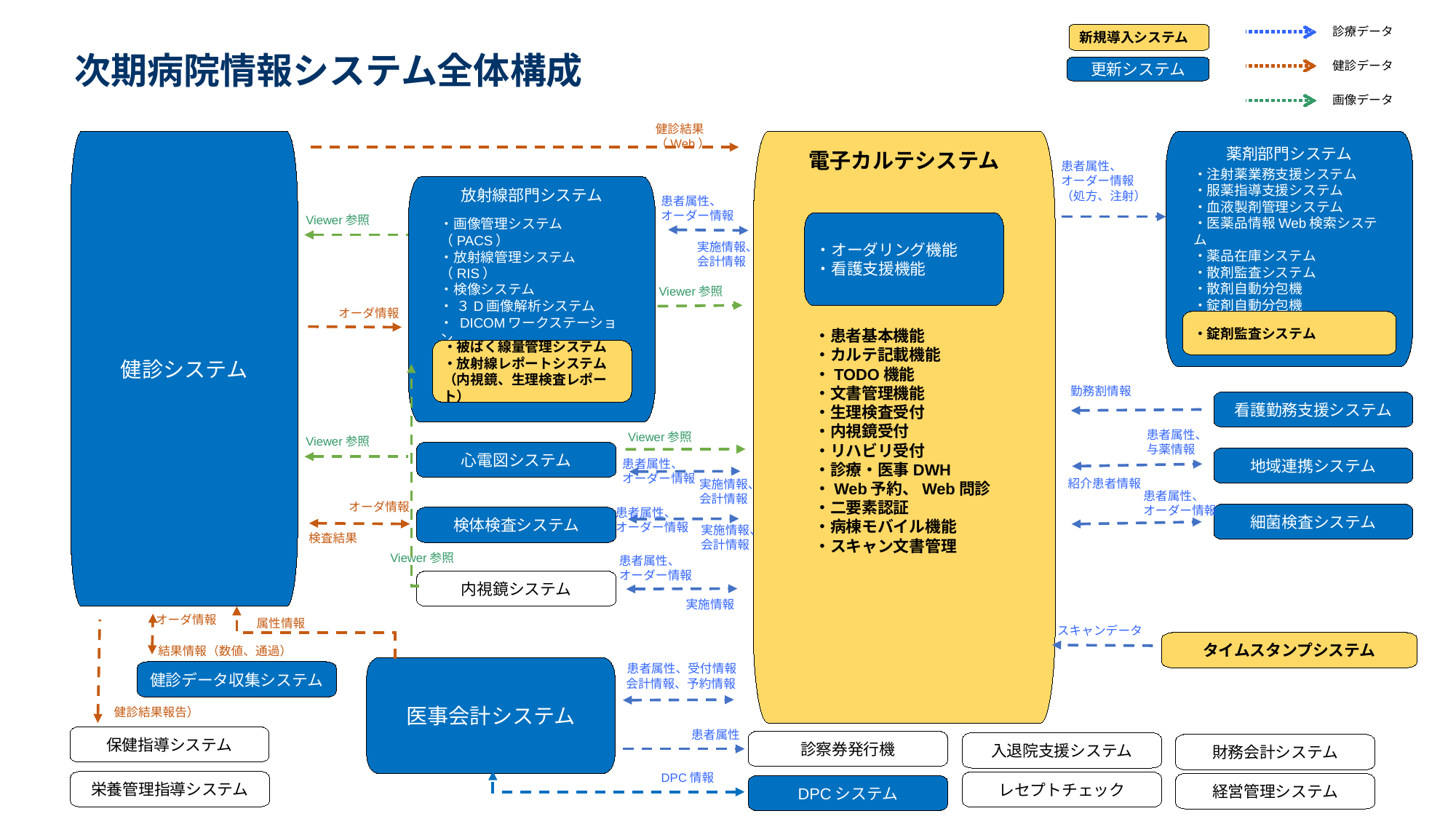

新規導入システム
診療データ

健診データ

画像データ

次期病院情報システム全体構成
更新システム
健診結果（Web）
電子カルテシステム

・オーダリング機能
・看護支援機能
・患者基本機能
・カルテ記載機能
・TODO機能
・文書管理機能
・生理検査受付
・内視鏡受付
・リハビリ受付
・診療・医事DWH
・Web予約、Web問診
・二要素認証
・病棟モバイル機能
・スキャン文書管理

健診システム
薬剤部門システム

・注射薬業務支援システム
・服薬指導支援システム
・血液製剤管理システム
・医薬品情報Web検索システム
・薬品在庫システム
・散剤監査システム
・散剤自動分包機
・錠剤自動分包機
・錠剤監査システム
患者属性、
オーダー情報
（処方、注射）
放射線部門システム

・画像管理システム（PACS）
・放射線管理システム（RIS）
・検像システム
・ ３D画像解析システム
・ DICOMワークステーション
・被ばく線量管理システム
・放射線レポートシステム（内視鏡、生理検査レポート）
患者属性、
オーダー情報
Viewer参照
実施情報、
会計情報
Viewer参照
オーダ情報

勤務割情報
看護勤務支援システム
患者属性、
与薬情報
Viewer参照
Viewer参照
心電図システム
地域連携システム
患者属性、
オーダー情報
紹介患者情報
実施情報、
会計情報
患者属性、
オーダー情報
オーダ情報
細菌検査システム
患者属性、
オーダー情報
検体検査システム
実施情報、
会計情報
検査結果
Viewer参照
患者属性、
オーダー情報
内視鏡システム

実施情報
オーダ情報
属性情報
スキャンデータ
タイムスタンプシステム
結果情報（数値、通過）
医事会計システム

患者属性、受付情報
健診データ収集システム
会計情報、予約情報
健診結果報告）
保健指導システム
患者属性
診察券発行機
入退院支援システム
財務会計システム

DPC情報
栄養管理指導システム
レセプトチェック
経営管理システム
DPCシステム